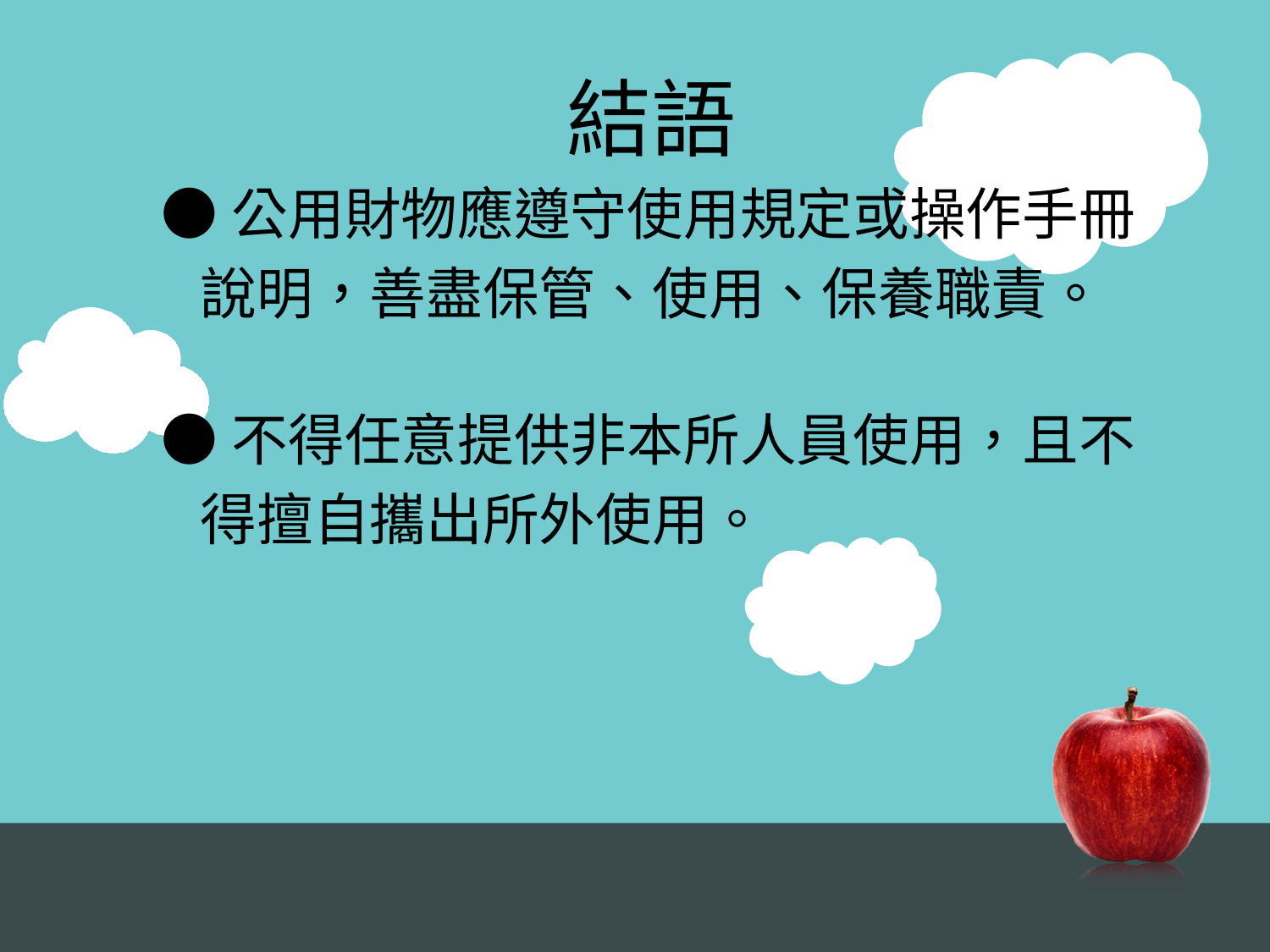

結語
●公用財物應遵守使用規定或操作手冊
  說明，善盡保管、使用、保養職責。
●不得任意提供非本所人員使用，且不
  得擅自攜出所外使用。